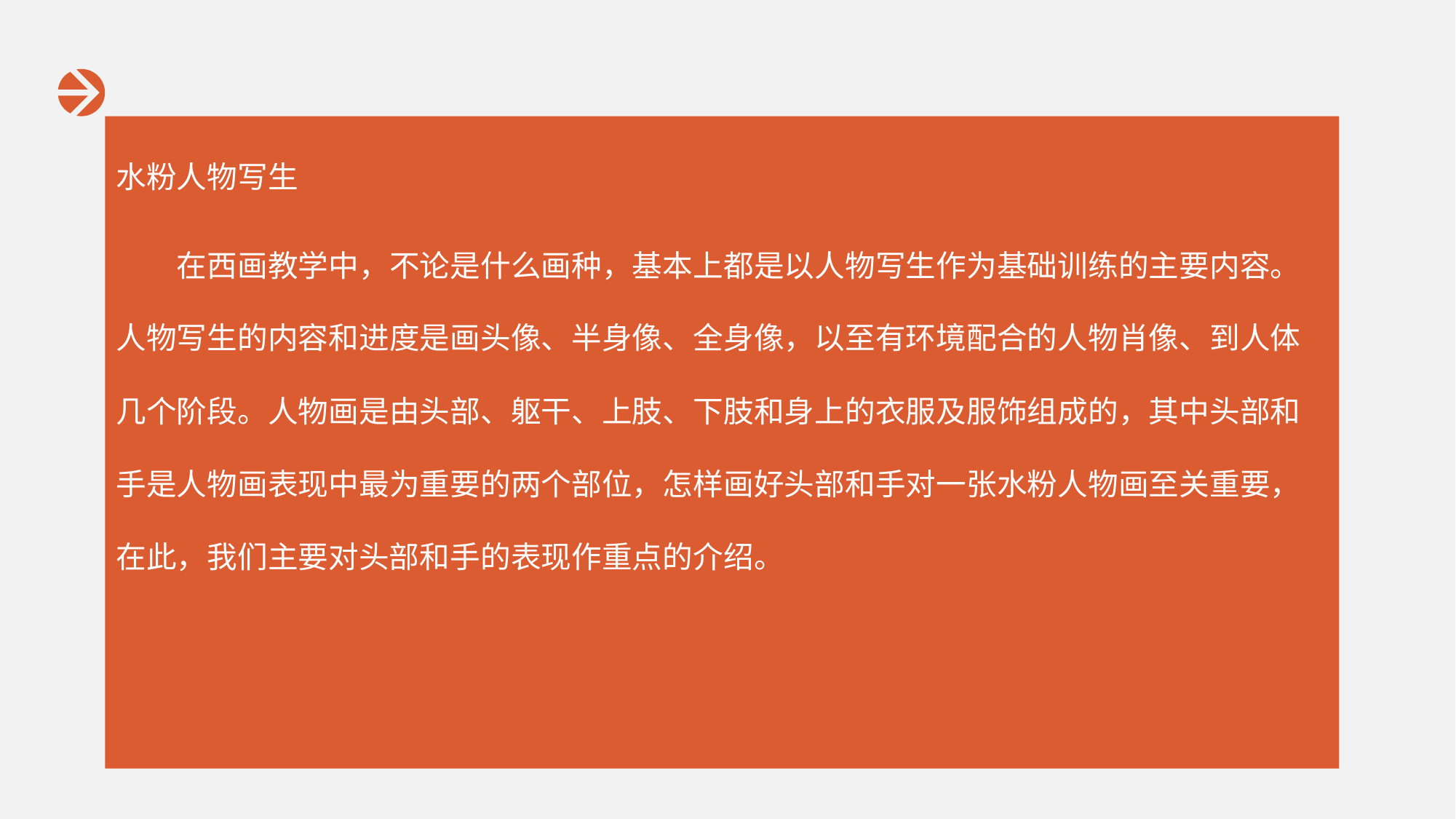

水粉人物写生
　　在西画教学中，不论是什么画种，基本上都是以人物写生作为基础训练的主要内容。人物写生的内容和进度是画头像、半身像、全身像，以至有环境配合的人物肖像、到人体几个阶段。人物画是由头部、躯干、上肢、下肢和身上的衣服及服饰组成的，其中头部和手是人物画表现中最为重要的两个部位，怎样画好头部和手对一张水粉人物画至关重要，在此，我们主要对头部和手的表现作重点的介绍。